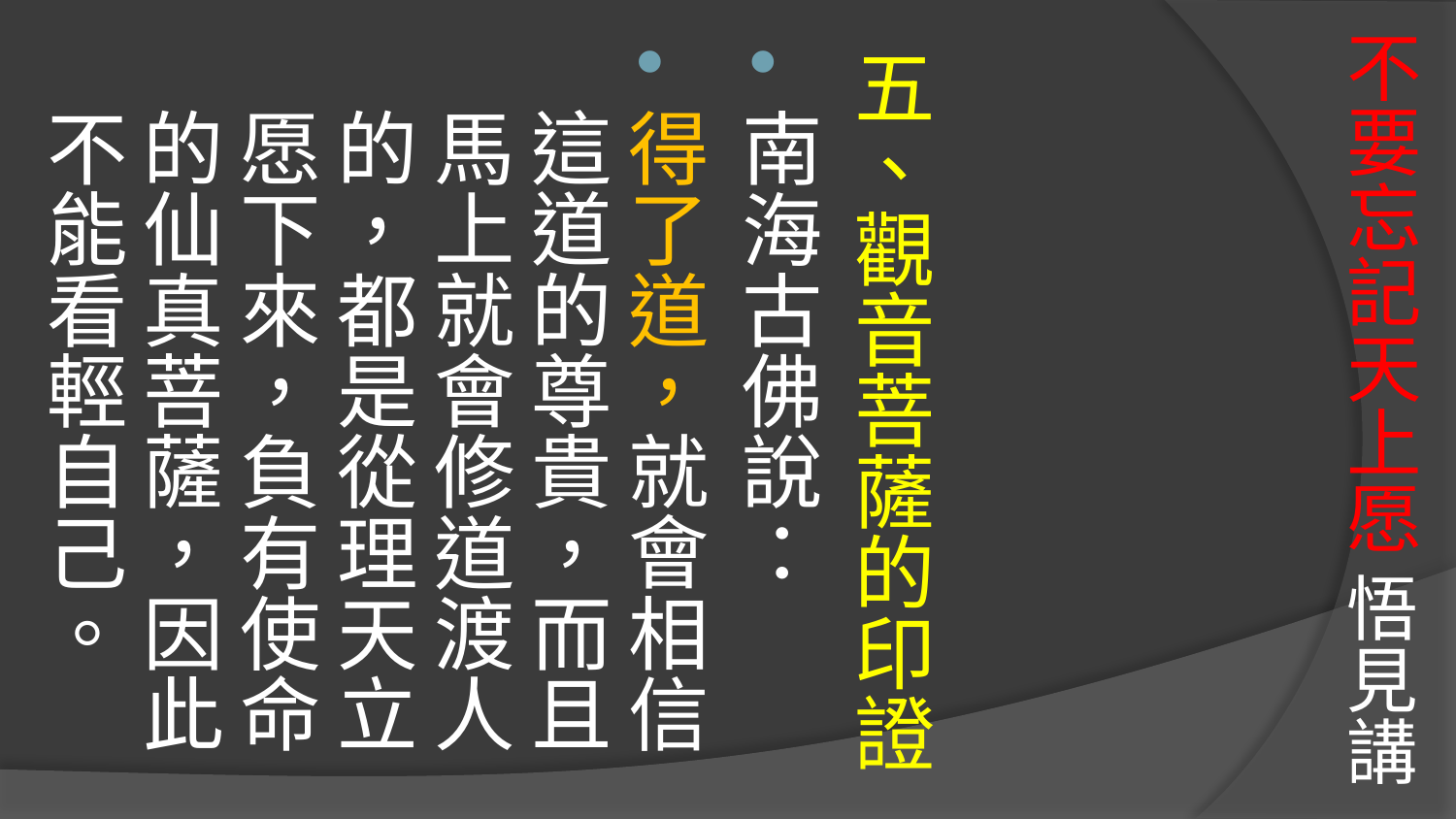

# 不要忘記天上愿 悟見講
五、觀音菩薩的印證
南海古佛說：
得了道，就會相信這道的尊貴，而且馬上就會修道渡人的，都是從理天立愿下來，負有使命的仙真菩薩，因此不能看輕自己。